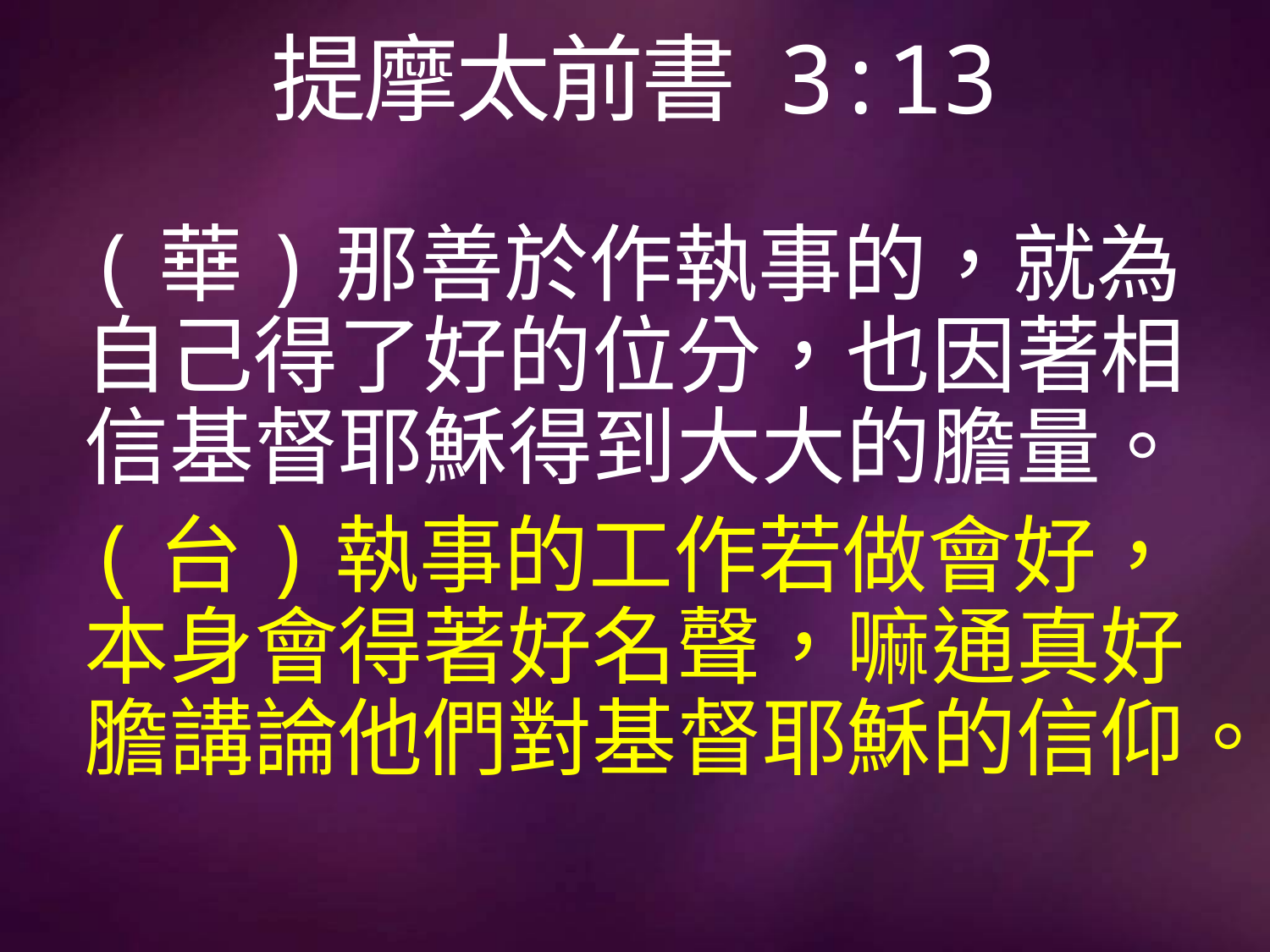

# 提摩太前書 3:13
(華)那善於作執事的，就為自己得了好的位分，也因著相信基督耶穌得到大大的膽量。
(台)執事的工作若做會好，本身會得著好名聲，嘛通真好膽講論他們對基督耶穌的信仰。